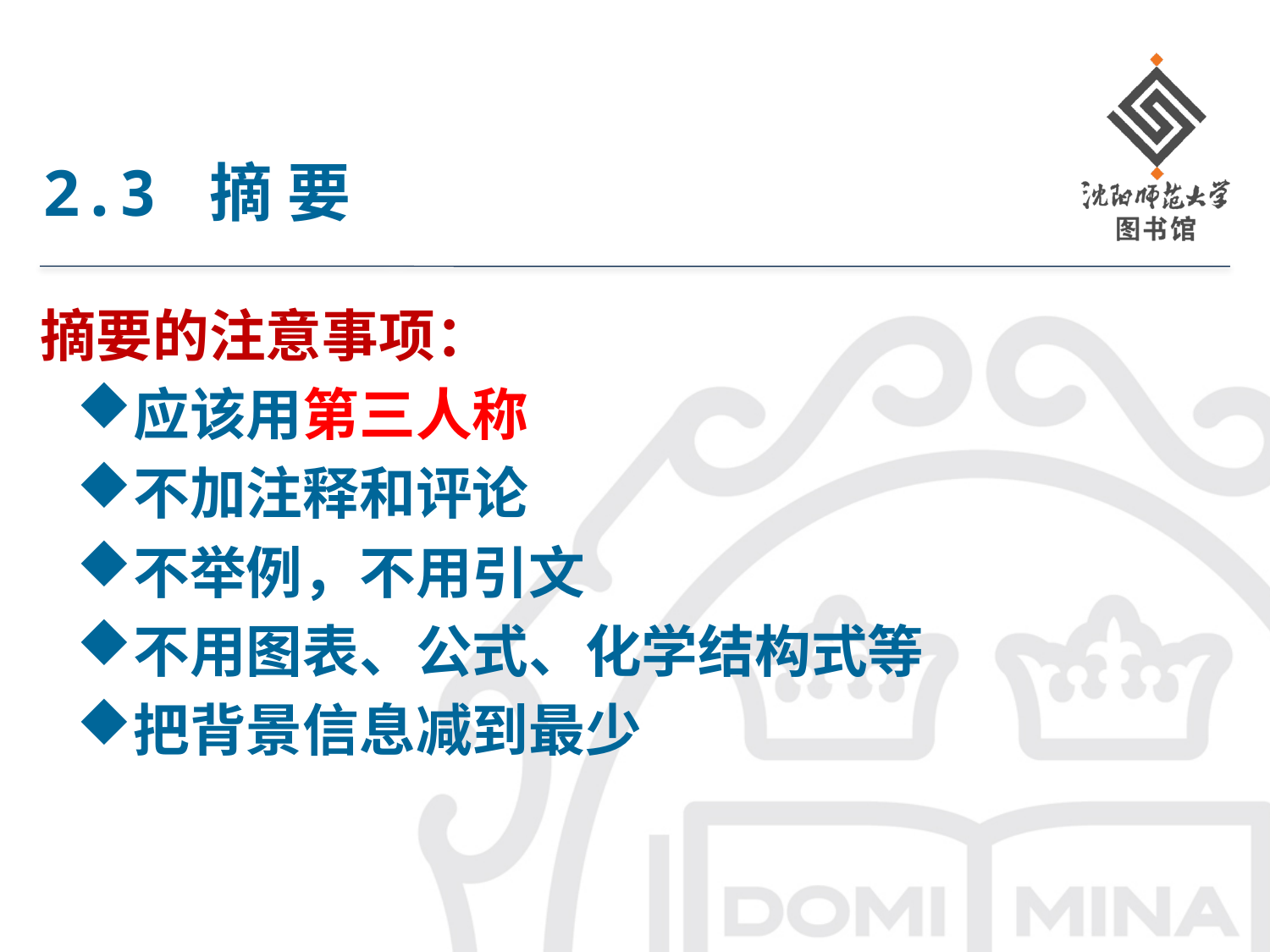

# 2.3 摘 要
摘要的注意事项：
应该用第三人称
不加注释和评论
不举例，不用引文
不用图表、公式、化学结构式等
把背景信息减到最少